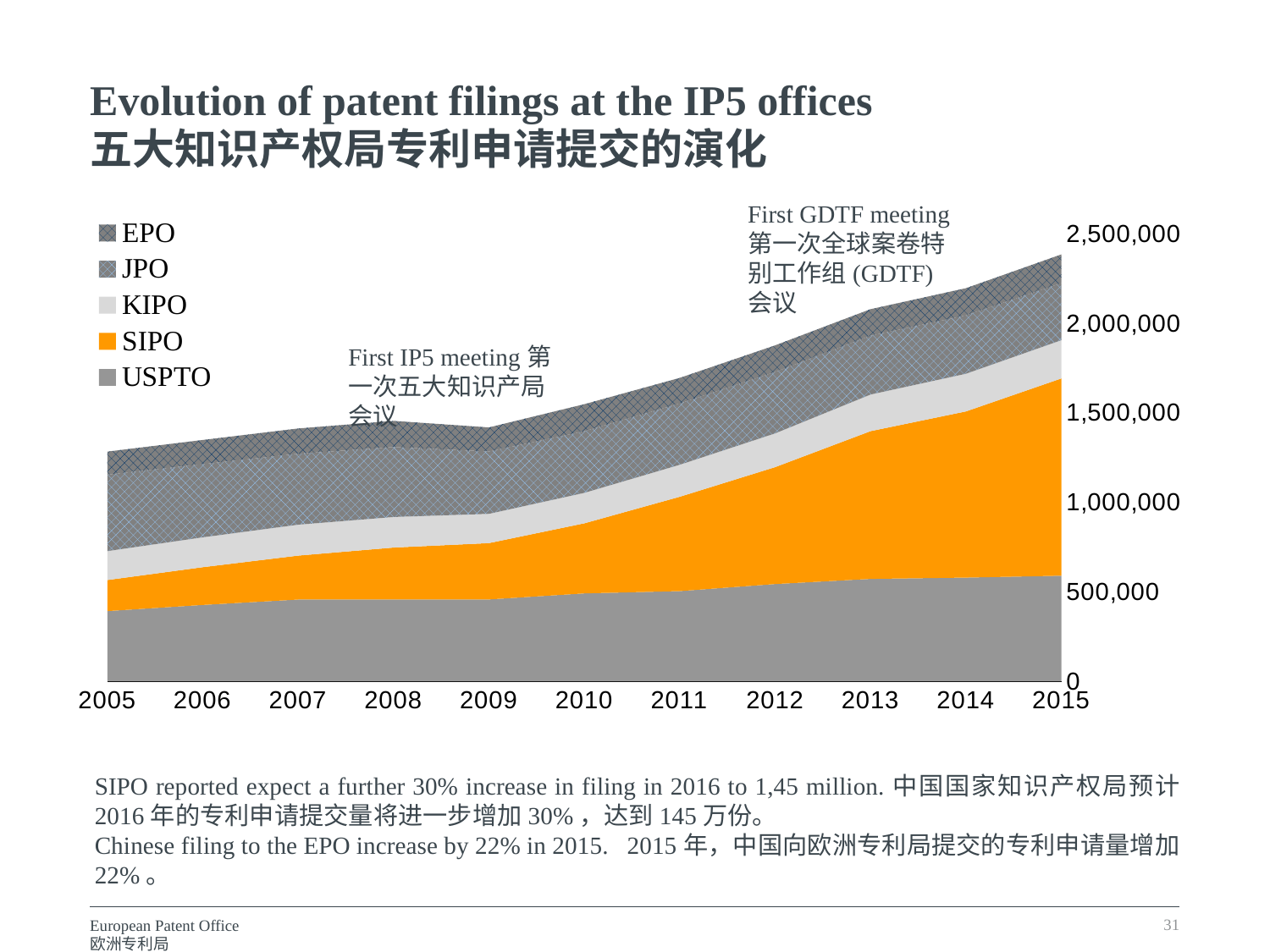

Evolution of patent filings at the IP5 offices
五大知识产权局专利申请提交的演化

### Chart

| Category | USPTO | SIPO | KIPO | JPO | EPO |
|---|---|---|---|---|---|
| 2005 | 392006.0 | 173327.0 | 161586.0 | 426947.0 | 128671.0 |
| 2006 | 426379.0 | 210490.0 | 166872.0 | 408514.0 | 135363.0 |
| 2007 | 456515.0 | 245161.0 | 172808.0 | 396102.0 | 141245.0 |
| 2008 | 456779.0 | 289838.0 | 170632.0 | 390816.0 | 146247.0 |
| 2009 | 456815.0 | 314573.0 | 163465.0 | 348379.0 | 134511.0 |
| 2010 | 490792.0 | 391177.0 | 170101.0 | 344329.0 | 151031.0 |
| 2011 | 503582.0 | 526412.0 | 178924.0 | 342610.0 | 142833.0 |
| 2012 | 542815.0 | 652777.0 | 188915.0 | 342796.0 | 148562.0 |
| 2013 | 571612.0 | 825136.0 | 204589.0 | 328436.0 | 148027.0 |
| 2014 | 578802.0 | 928177.0 | 210292.0 | 325989.0 | 151981.0 |
| 2015 | 589410.0 | 1101864.0 | 213694.0 | 318721.0 | 160022.0 |
First GDTF meeting第一次全球案卷特别工作组(GDTF)会议
First IP5 meeting第一次五大知识产局会议
SIPO reported expect a further 30% increase in filing in 2016 to 1,45 million.中国国家知识产权局预计2016年的专利申请提交量将进一步增加30%，达到145万份。
Chinese filing to the EPO increase by 22% in 2015.   2015年，中国向欧洲专利局提交的专利申请量增加22%。
31